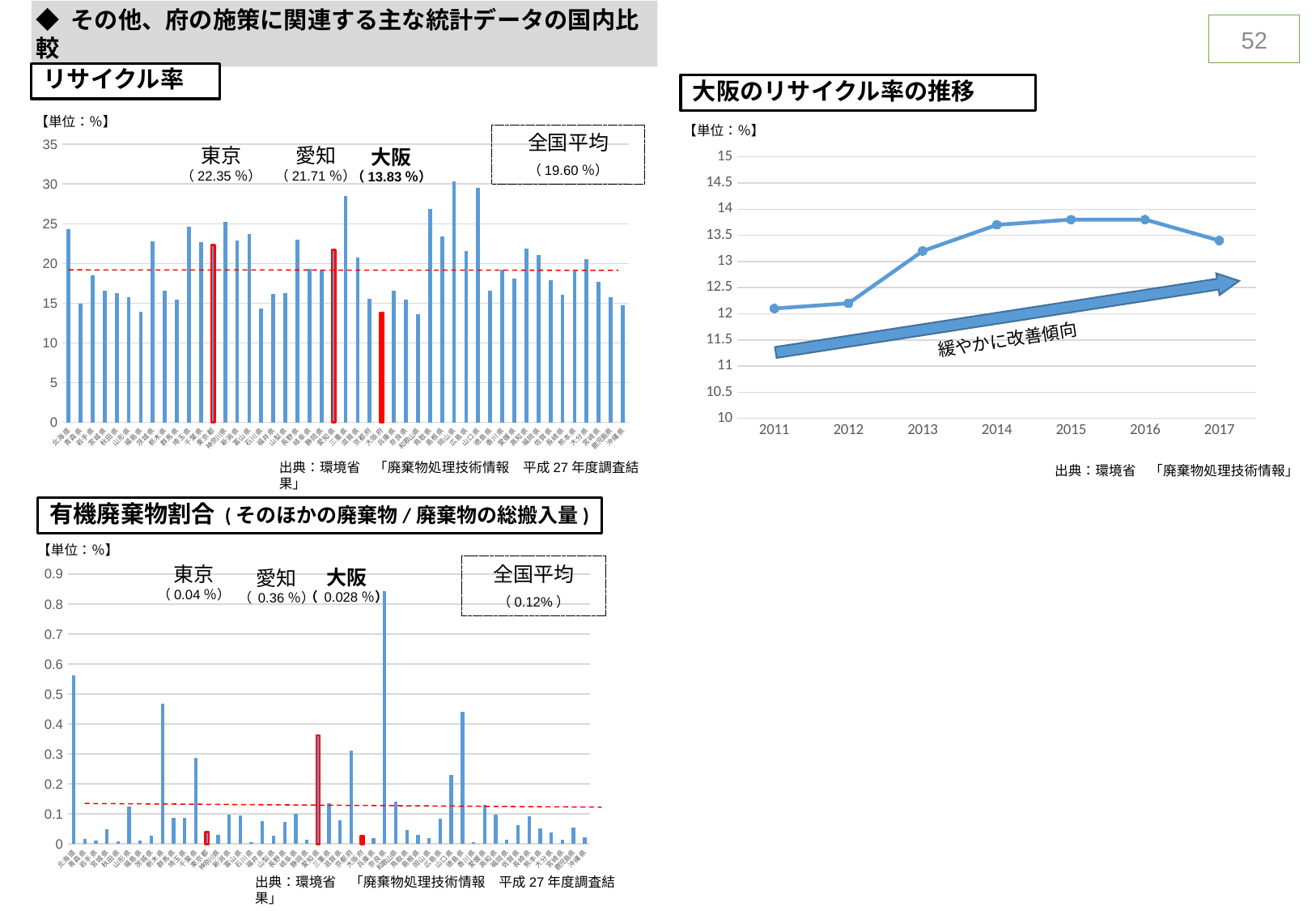

◆ その他、府の施策に関連する主な統計データの国内比較
52
リサイクル率
大阪のリサイクル率の推移

【単位：％】
【単位：％】
全国平均
（19.60％）

### Chart

| Category | リサイクル率 |
|---|---|
| 北 海 道 | 24.29 |
| 青 森 県 | 14.96 |
| 岩 手 県 | 18.53 |
| 宮 城 県 | 16.59 |
| 秋 田 県 | 16.22 |
| 山 形 県 | 15.79 |
| 福 島 県 | 13.94 |
| 茨 城 県 | 22.76 |
| 栃 木 県 | 16.62 |
| 群 馬 県 | 15.44 |
| 埼 玉 県 | 24.67 |
| 千 葉 県 | 22.69 |
| 東 京 都 | 22.35 |
| 神奈川県 | 25.2 |
| 新 潟 県 | 22.85 |
| 富 山 県 | 23.68 |
| 石 川 県 | 14.36 |
| 福 井 県 | 16.11 |
| 山 梨 県 | 16.25 |
| 長 野 県 | 22.96 |
| 岐 阜 県 | 19.28 |
| 静 岡 県 | 19.23 |
| 愛 知 県 | 21.71 |
| 三 重 県 | 28.48 |
| 滋 賀 県 | 20.8 |
| 京 都 府 | 15.59 |
| 大 阪 府 | 13.83 |
| 兵 庫 県 | 16.61 |
| 奈 良 県 | 15.46 |
| 和歌山県 | 13.58 |
| 鳥 取 県 | 26.87 |
| 島 根 県 | 23.4 |
| 岡 山 県 | 30.32 |
| 広 島 県 | 21.6 |
| 山 口 県 | 29.48 |
| 徳 島 県 | 16.57 |
| 香 川 県 | 19.27 |
| 愛 媛 県 | 18.13 |
| 高 知 県 | 21.91 |
| 福 岡 県 | 21.1 |
| 佐 賀 県 | 17.92 |
| 長 崎 県 | 16.04 |
| 熊 本 県 | 18.98 |
| 大 分 県 | 20.55 |
| 宮 崎 県 | 17.66 |
| 鹿児島県 | 15.74 |
| 沖 縄 県 | 14.72 |
東京
（22.35％）
愛知
（21.71％）
大阪
（13.83％）

### Chart

| Category | リサイクル率 |
|---|---|
| 2011 | 12.1 |
| 2012 | 12.2 |
| 2013 | 13.2 |
| 2014 | 13.7 |
| 2015 | 13.8 |
| 2016 | 13.8 |
| 2017 | 13.4 |
緩やかに改善傾向
出典：環境省　「廃棄物処理技術情報」
出典：環境省　「廃棄物処理技術情報　平成27年度調査結果」
有機廃棄物割合 (そのほかの廃棄物/廃棄物の総搬入量)
【単位：％】
全国平均
（0.12%）
東京
（0.04％）

### Chart

| Category | 有機廃棄物割合 (そのほかの廃棄物/廃棄物の総搬入量) |
|---|---|
| 北 海 道 | 0.5630000000000001 |
| 青 森 県 | 0.0167 |
| 岩 手 県 | 0.011200000000000002 |
| 宮 城 県 | 0.048499999999999995 |
| 秋 田 県 | 0.00958 |
| 山 形 県 | 0.125 |
| 福 島 県 | 0.0124 |
| 茨 城 県 | 0.028900000000000002 |
| 栃 木 県 | 0.46799999999999997 |
| 群 馬 県 | 0.0859 |
| 埼 玉 県 | 0.0859 |
| 千 葉 県 | 0.286 |
| 東 京 都 | 0.039700000000000006 |
| 神奈川県 | 0.030600000000000002 |
| 新 潟 県 | 0.09789999999999999 |
| 富 山 県 | 0.09550000000000002 |
| 石 川 県 | 0.00557 |
| 福 井 県 | 0.07540000000000001 |
| 山 梨 県 | 0.028999999999999998 |
| 長 野 県 | 0.0732 |
| 岐 阜 県 | 0.0998 |
| 静 岡 県 | 0.013500000000000002 |
| 愛 知 県 | 0.36200000000000004 |
| 三 重 県 | 0.136 |
| 滋 賀 県 | 0.0789 |
| 京 都 府 | 0.31000000000000005 |
| 大 阪 府 | 0.0279 |
| 兵 庫 県 | 0.0202 |
| 奈 良 県 | 0.844 |
| 和歌山県 | 0.142 |
| 鳥 取 県 | 0.0464 |
| 島 根 県 | 0.0305 |
| 岡 山 県 | 0.0201 |
| 広 島 県 | 0.083 |
| 山 口 県 | 0.231 |
| 徳 島 県 | 0.442 |
| 香 川 県 | 0.0059299999999999995 |
| 愛 媛 県 | 0.13 |
| 高 知 県 | 0.0986 |
| 福 岡 県 | 0.015 |
| 佐 賀 県 | 0.0633 |
| 長 崎 県 | 0.0932 |
| 熊 本 県 | 0.0513 |
| 大 分 県 | 0.037200000000000004 |
| 宮 崎 県 | 0.013600000000000001 |
| 鹿児島県 | 0.054900000000000004 |
| 沖 縄 県 | 0.021400000000000002 |
大阪
（ 0.028％）
愛知
（ 0.36％）
出典：環境省　「廃棄物処理技術情報　平成27年度調査結果」